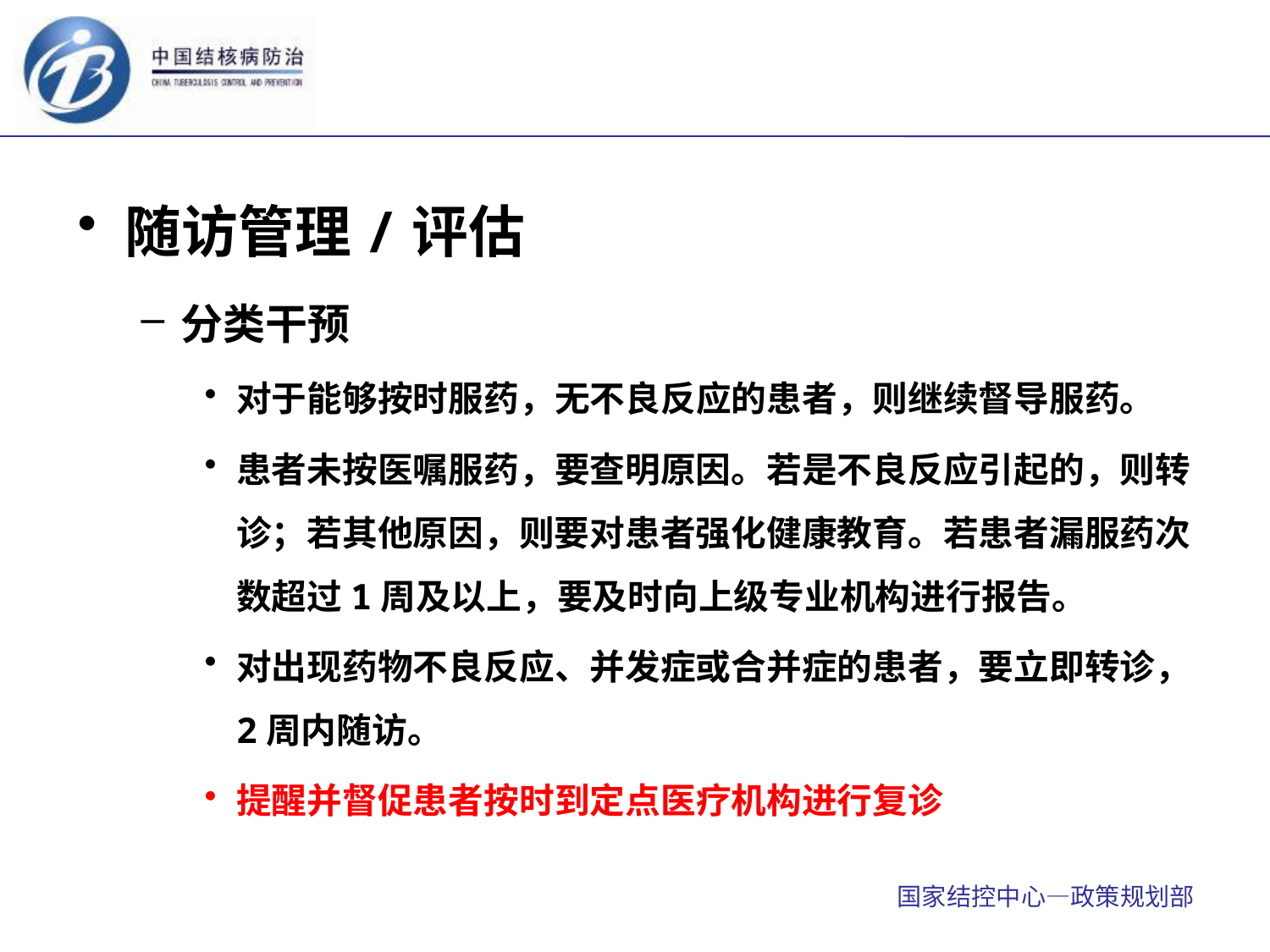

随访管理/评估
分类干预
对于能够按时服药，无不良反应的患者，则继续督导服药。
患者未按医嘱服药，要查明原因。若是不良反应引起的，则转诊；若其他原因，则要对患者强化健康教育。若患者漏服药次数超过1周及以上，要及时向上级专业机构进行报告。
对出现药物不良反应、并发症或合并症的患者，要立即转诊，2周内随访。
提醒并督促患者按时到定点医疗机构进行复诊